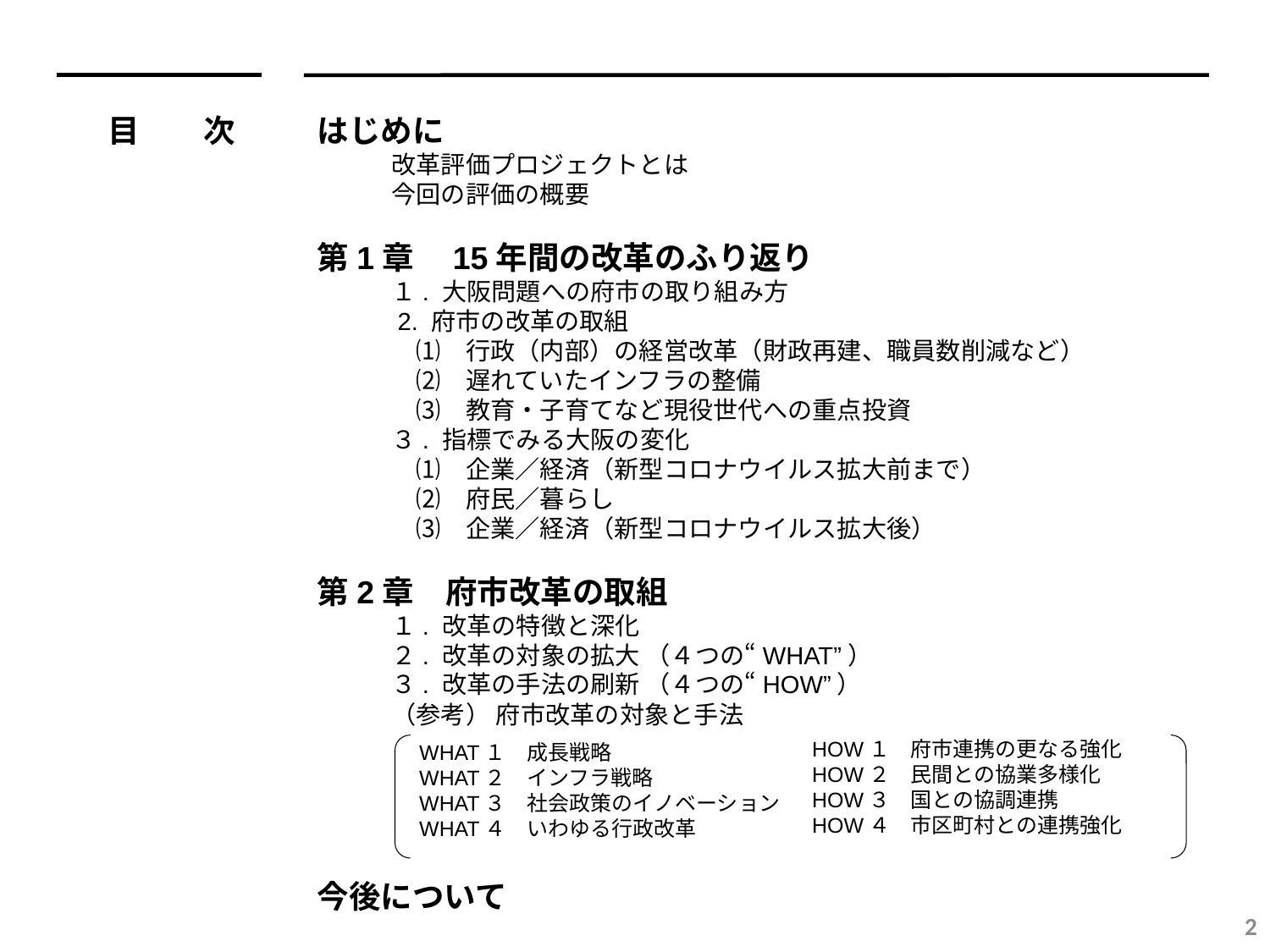

目　　次
はじめに
　　　改革評価プロジェクトとは
　　　今回の評価の概要

第1章　15年間の改革のふり返り
　　　１. 大阪問題への府市の取り組み方
　　　2. 府市の改革の取組
　　　　⑴　行政（内部）の経営改革（財政再建、職員数削減など）
　　　　⑵　遅れていたインフラの整備
　　　　⑶　教育・子育てなど現役世代への重点投資
　　　３. 指標でみる大阪の変化
　　　　⑴　企業／経済（新型コロナウイルス拡大前まで）
　　　　⑵　府民／暮らし
　　　　⑶　企業／経済（新型コロナウイルス拡大後）

第2章　府市改革の取組
　　　１. 改革の特徴と深化
　　　２. 改革の対象の拡大 （４つの“WHAT”）
　　　３. 改革の手法の刷新 （４つの“HOW”）
　　　（参考） 府市改革の対象と手法

今後について
HOW１　府市連携の更なる強化
HOW２　民間との協業多様化
HOW３　国との協調連携
HOW４　市区町村との連携強化
WHAT１　成長戦略
WHAT２　インフラ戦略
WHAT３　社会政策のイノベーション
WHAT４　いわゆる行政改革

2